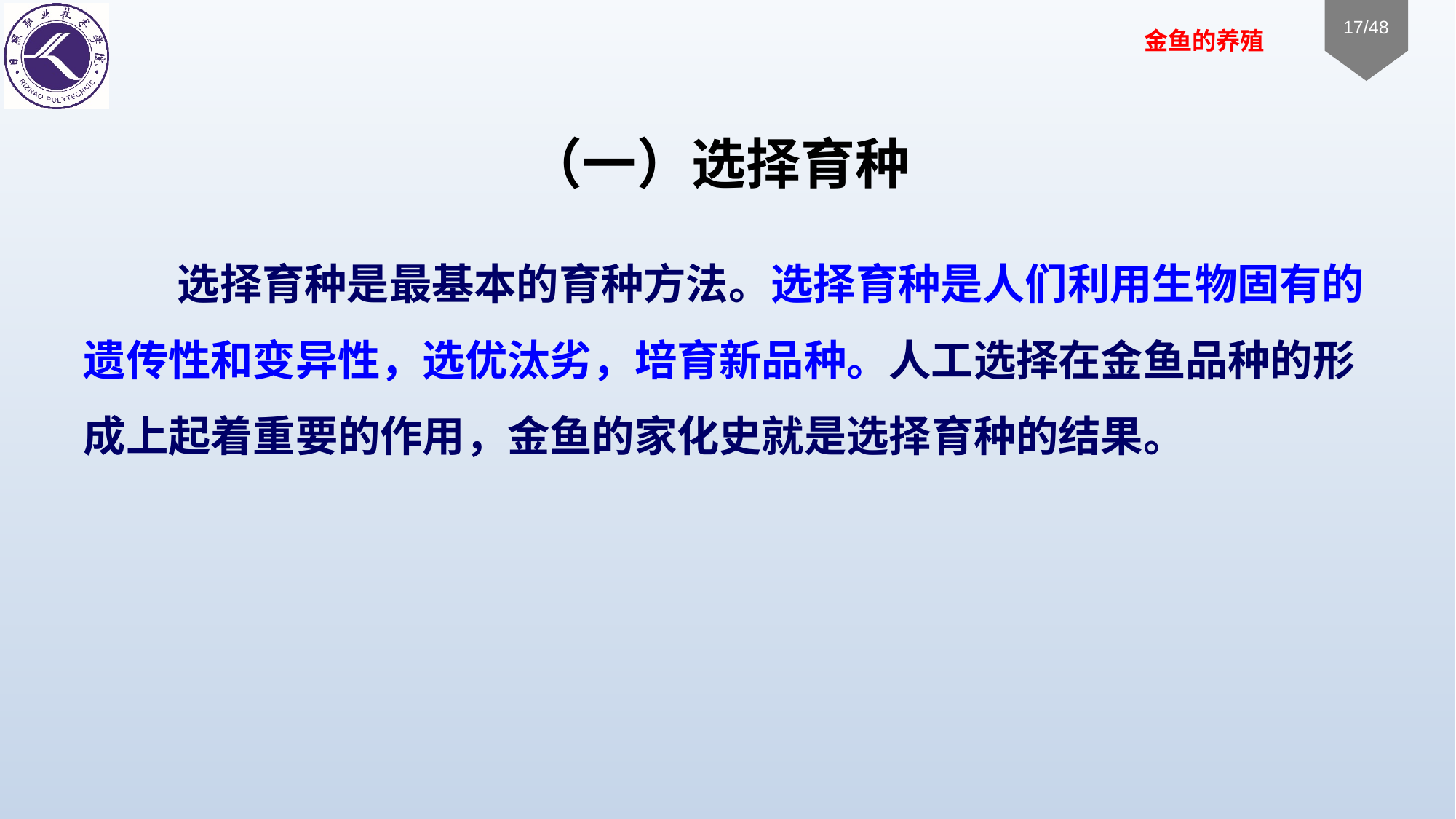

# （一）选择育种
     选择育种是最基本的育种方法。选择育种是人们利用生物固有的遗传性和变异性，选优汰劣，培育新品种。人工选择在金鱼品种的形成上起着重要的作用，金鱼的家化史就是选择育种的结果。